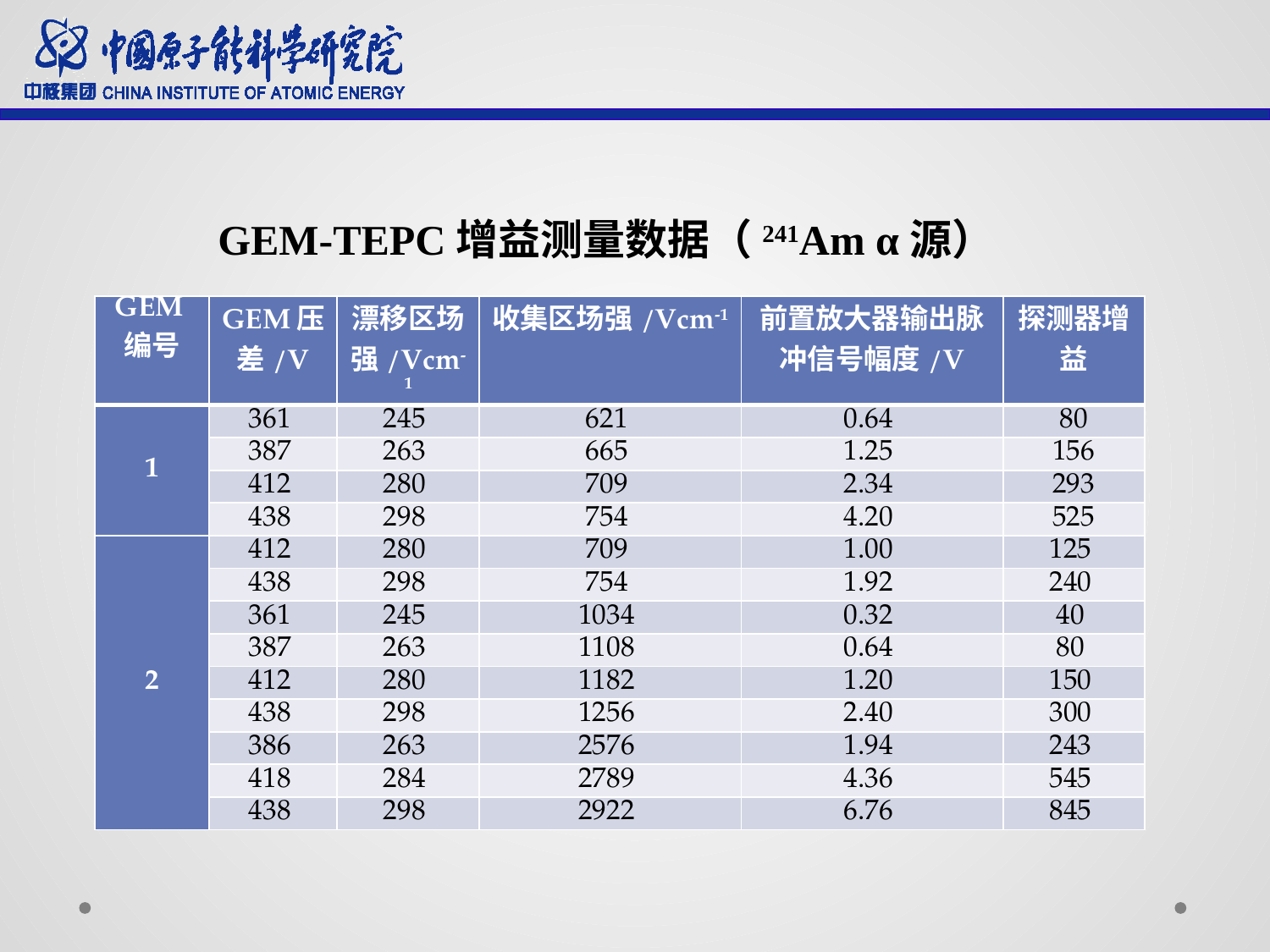

#
GEM-TEPC增益测量数据（241Am α源）
| GEM编号 | GEM压差/V | 漂移区场强/Vcm-1 | 收集区场强/Vcm-1 | 前置放大器输出脉冲信号幅度/V | 探测器增益 |
| --- | --- | --- | --- | --- | --- |
| 1 | 361 | 245 | 621 | 0.64 | 80 |
|  | 387 | 263 | 665 | 1.25 | 156 |
|  | 412 | 280 | 709 | 2.34 | 293 |
|  | 438 | 298 | 754 | 4.20 | 525 |
| 2 | 412 | 280 | 709 | 1.00 | 125 |
|  | 438 | 298 | 754 | 1.92 | 240 |
|  | 361 | 245 | 1034 | 0.32 | 40 |
|  | 387 | 263 | 1108 | 0.64 | 80 |
|  | 412 | 280 | 1182 | 1.20 | 150 |
|  | 438 | 298 | 1256 | 2.40 | 300 |
|  | 386 | 263 | 2576 | 1.94 | 243 |
|  | 418 | 284 | 2789 | 4.36 | 545 |
|  | 438 | 298 | 2922 | 6.76 | 845 |